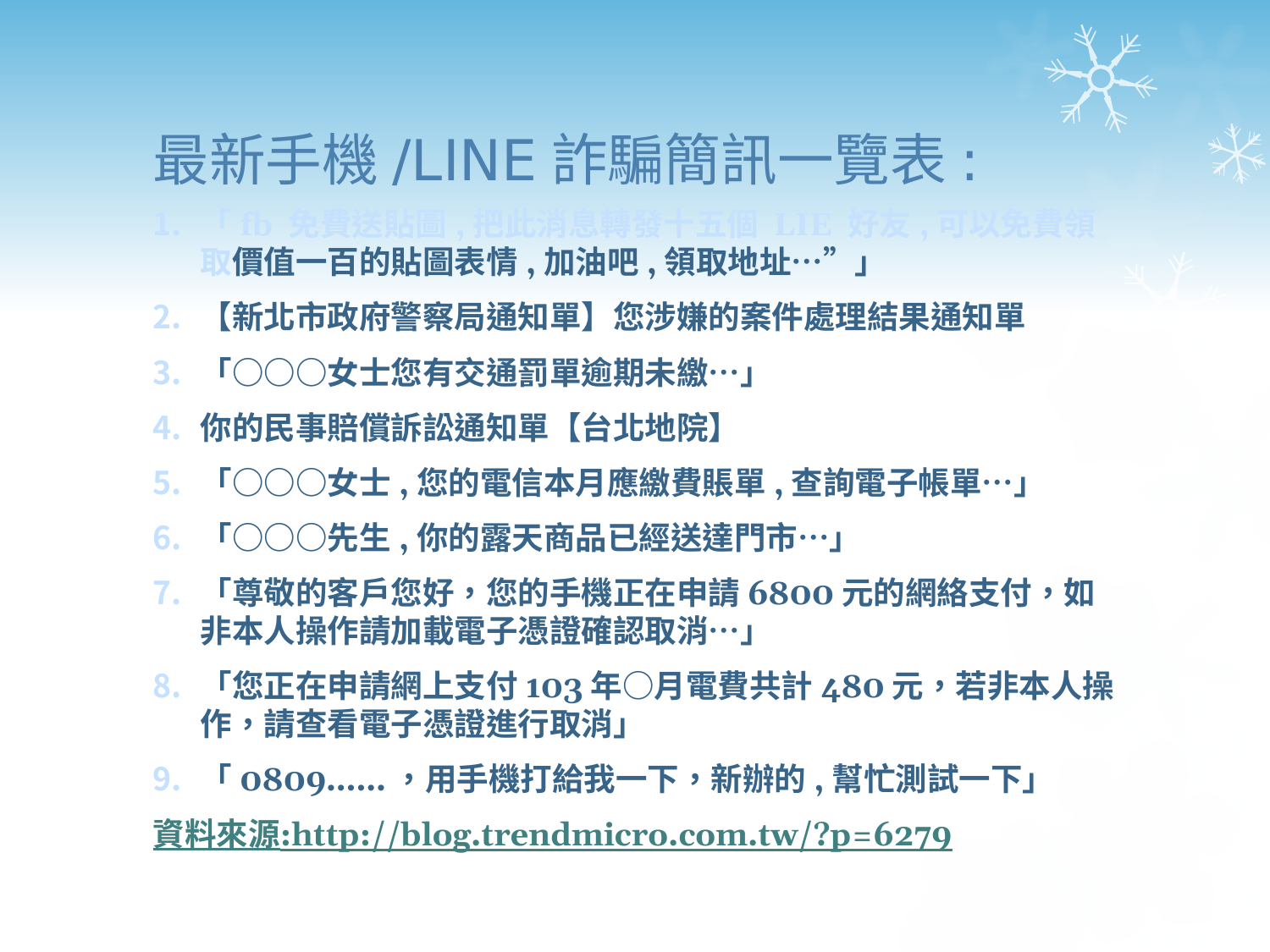

# 最新手機/LINE詐騙簡訊一覽表:
「fb 免費送貼圖,把此消息轉發十五個 LIE 好友,可以免費領取價值一百的貼圖表情,加油吧,領取地址…”」
【新北市政府警察局通知單】您涉嫌的案件處理結果通知單
「○○○女士您有交通罰單逾期未繳…」
你的民事賠償訴訟通知單【台北地院】
「○○○女士,您的電信本月應繳費賬單,查詢電子帳單…」
「○○○先生,你的露天商品已經送達門市…」
「尊敬的客戶您好，您的手機正在申請6800元的網絡支付，如非本人操作請加載電子憑證確認取消…」
「您正在申請網上支付103年○月電費共計480元，若非本人操作，請查看電子憑證進行取消」
「0809……，用手機打給我一下，新辦的,幫忙測試一下」
資料來源:http://blog.trendmicro.com.tw/?p=6279